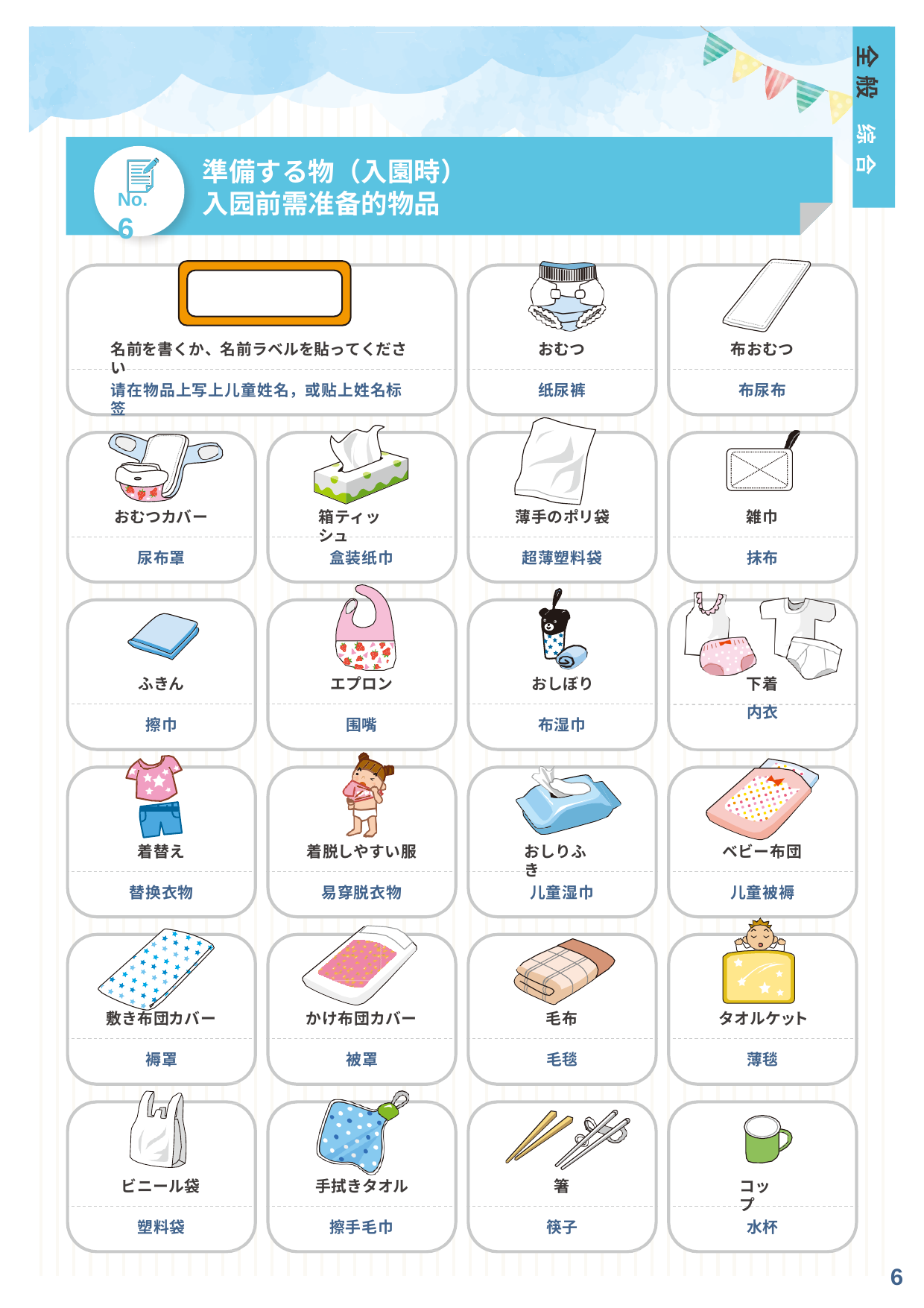

全 般	综  合

準備する物（入園時）

No.6
入园前需准备的物品

名前を書くか、名前ラベルを貼ってください
おむつ
布おむつ
请在物品上写上儿童姓名，或贴上姓名标签
纸尿裤
布尿布

おむつカバー
箱ティッシュ
薄手のポリ袋
雑巾
尿布罩
盒装纸巾
超薄塑料袋
抹布

ふきん
エプロン
おしぼり
下着

内衣
擦巾
围嘴
布湿巾

着替え
着脱しやすい服
おしりふき
ベビー布団
替换衣物
易穿脱衣物
儿童湿巾
儿童被褥

敷き布団カバー
かけ布団カバー
毛布
タオルケット
褥罩
被罩
毛毯
薄毯

ビニール袋
手拭きタオル
箸
コップ
塑料袋
擦手毛巾
筷子
水杯
6